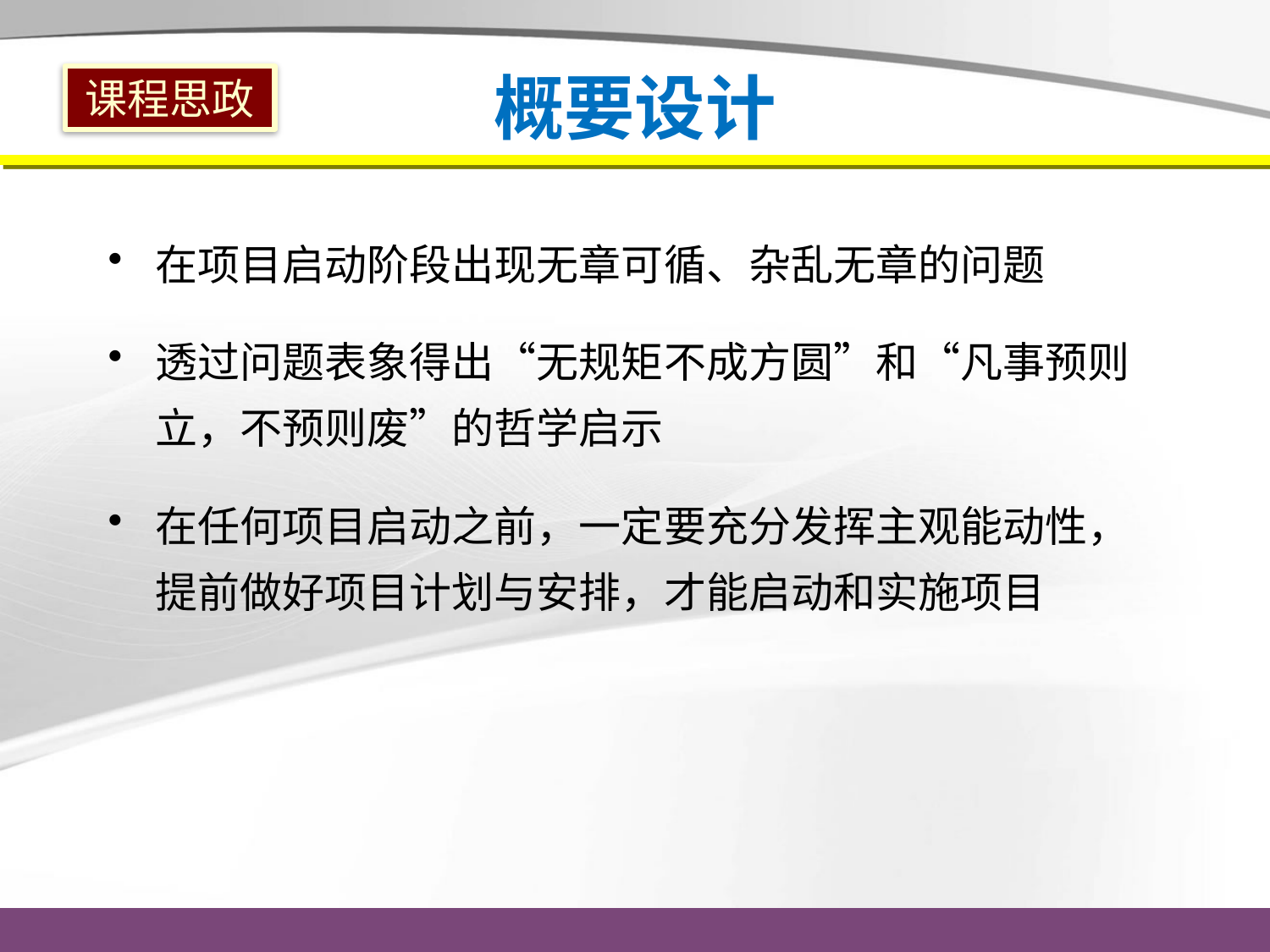

# 概要设计
课程思政
在项目启动阶段出现无章可循、杂乱无章的问题
透过问题表象得出“无规矩不成方圆”和“凡事预则立，不预则废”的哲学启示
在任何项目启动之前，一定要充分发挥主观能动性，提前做好项目计划与安排，才能启动和实施项目